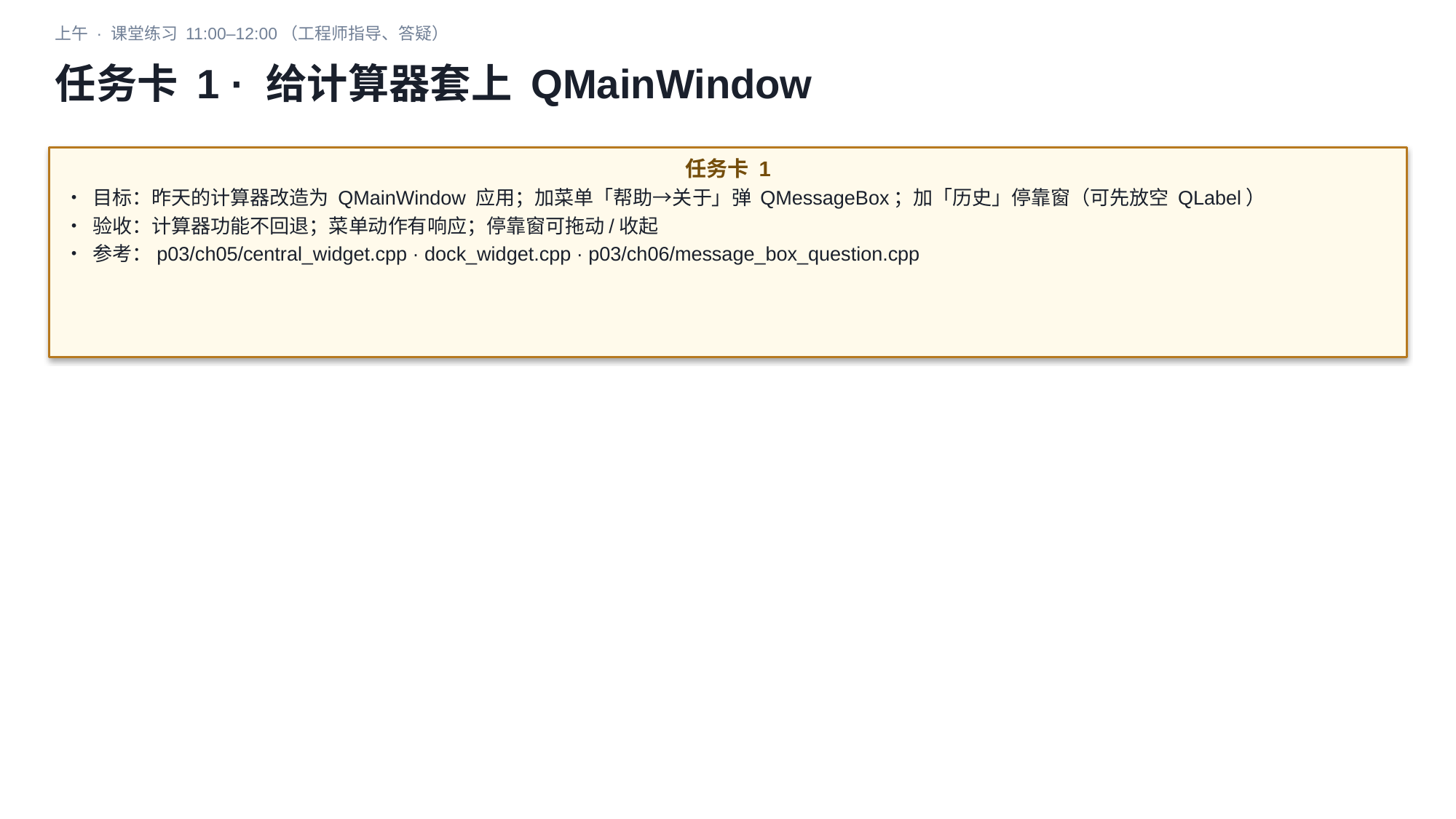

上午 · 课堂练习 11:00–12:00（工程师指导、答疑）
任务卡 1 · 给计算器套上 QMainWindow
任务卡 1
• 目标：昨天的计算器改造为 QMainWindow 应用；加菜单「帮助→关于」弹 QMessageBox；加「历史」停靠窗（可先放空 QLabel）
• 验收：计算器功能不回退；菜单动作有响应；停靠窗可拖动/收起
• 参考：p03/ch05/central_widget.cpp · dock_widget.cpp · p03/ch06/message_box_question.cpp